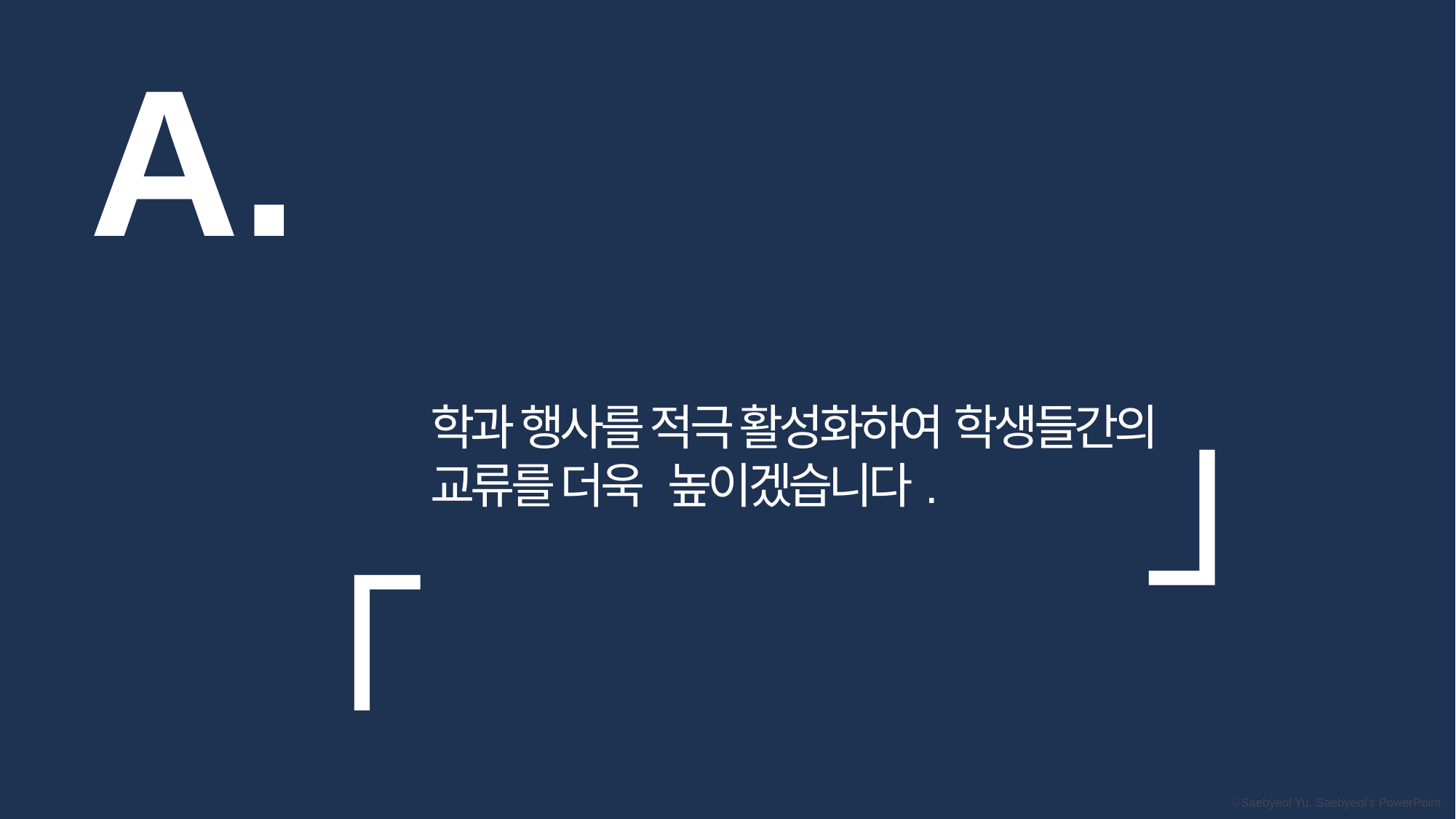

A.
 「
」
학과 행사를 적극 활성화하여 학생들간의
교류를 더욱   높이겠습니다.